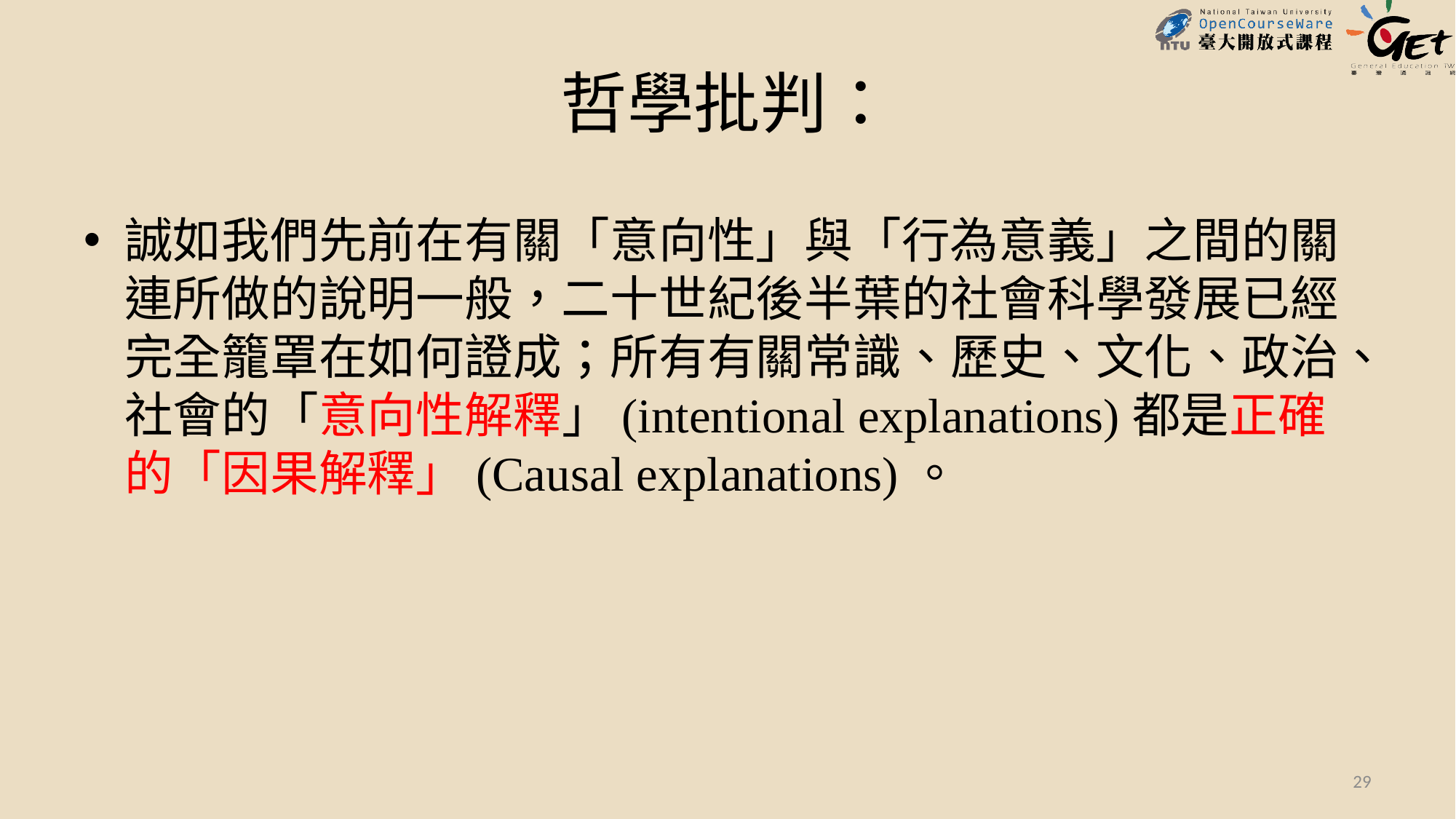

# 哲學批判：
誠如我們先前在有關「意向性」與「行為意義」之間的關連所做的說明一般，二十世紀後半葉的社會科學發展已經完全籠罩在如何證成；所有有關常識、歷史、文化、政治、社會的「意向性解釋」(intentional explanations)都是正確的「因果解釋」(Causal explanations)。
29